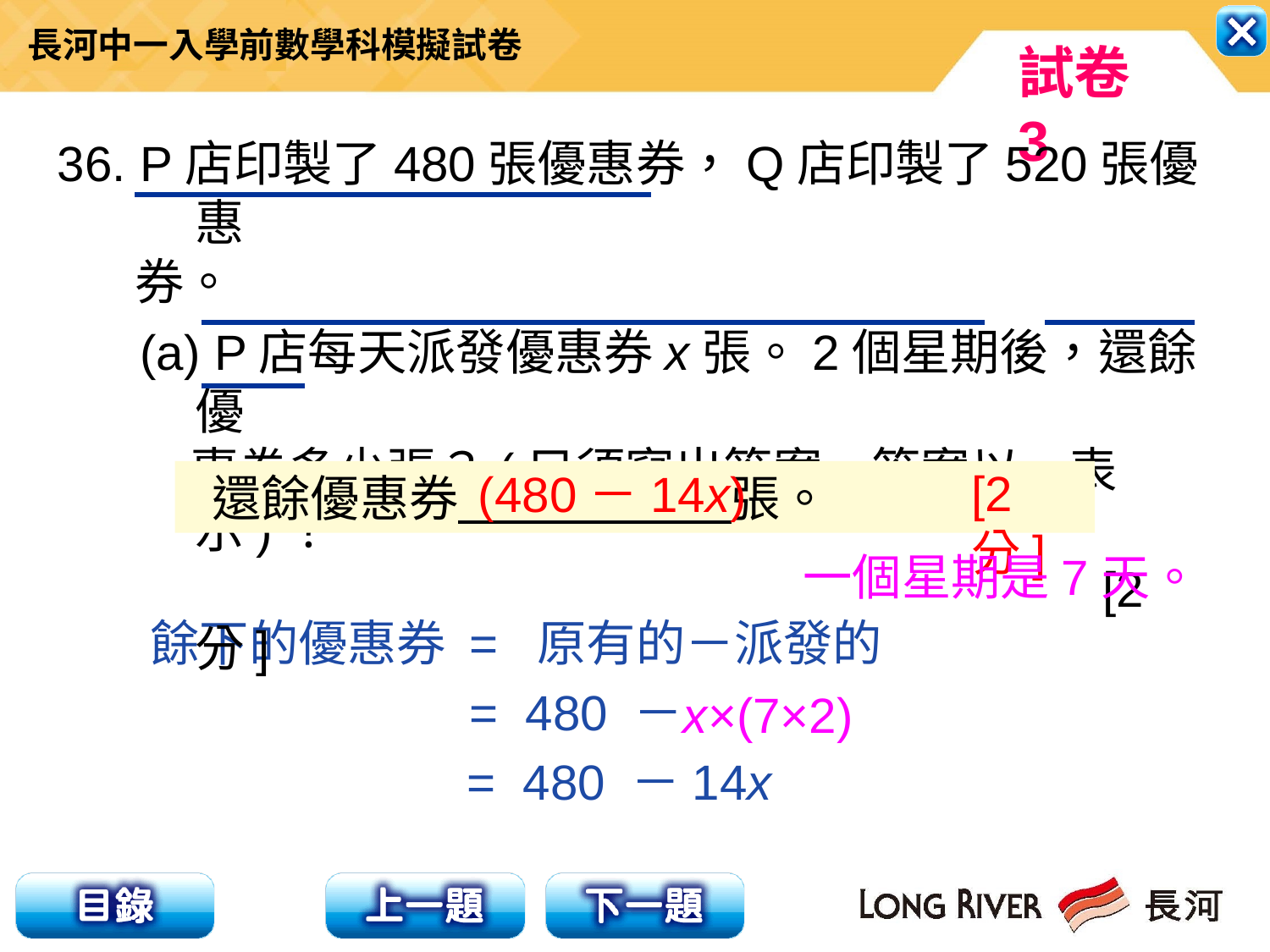

36. P店印製了480張優惠券，Q店印製了520張優惠
      券。
      (a) P店每天派發優惠券x張。2個星期後，還餘優
           惠券多少張？(只須寫出答案，答案以x表示)？
                                                                            [2分]
(480－14x)
[2分]
還餘優惠券                      張。
一個星期是7天。
餘下的優惠券 =  原有的－派發的
　　　　　　 =  480 －
                       =  480 －14x
x×(7×2)